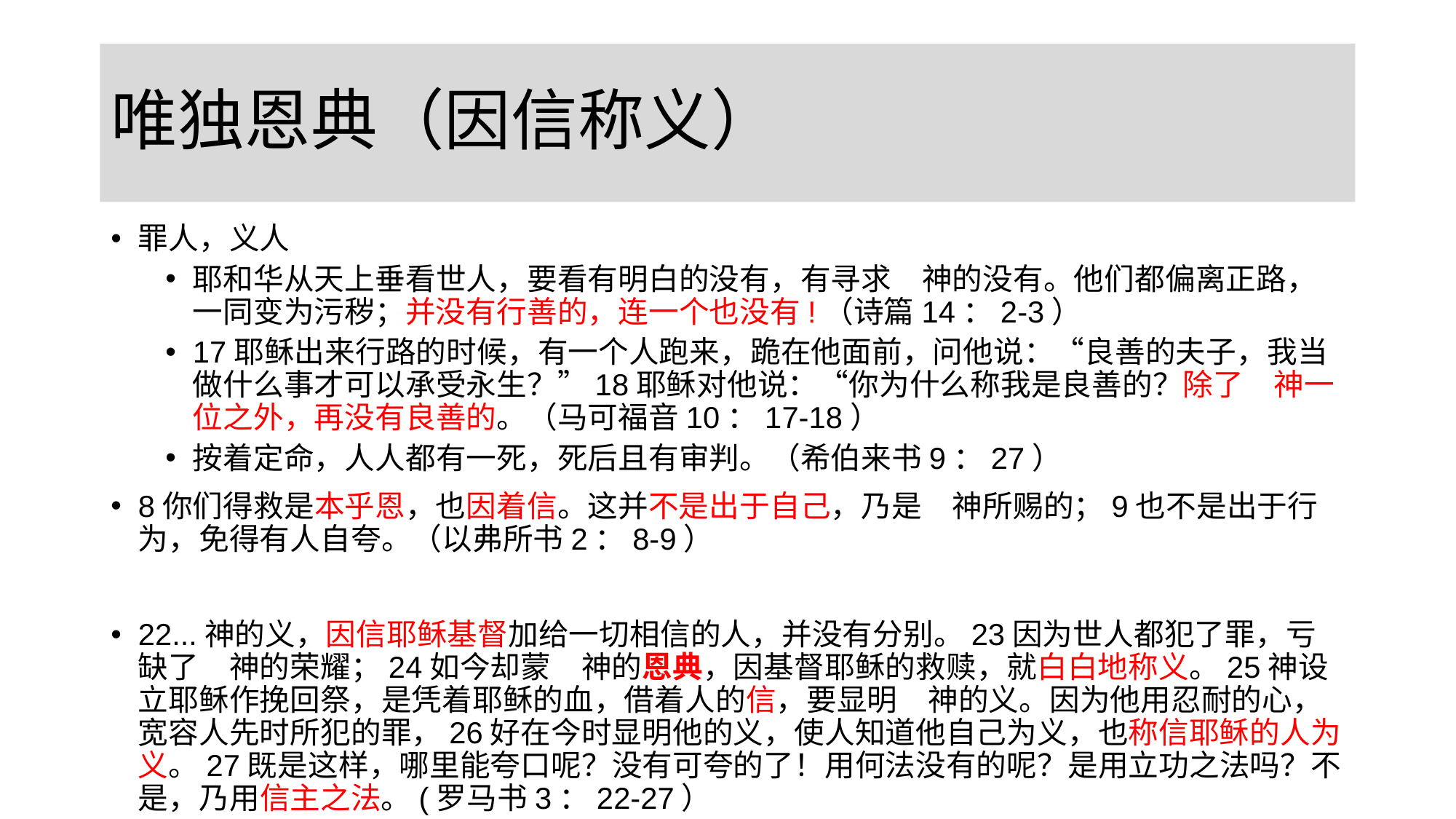

# 唯独恩典（因信称义）
罪人，义人
耶和华从天上垂看世人，要看有明白的没有，有寻求　神的没有。他们都偏离正路，一同变为污秽；并没有行善的，连一个也没有!（诗篇14：2-3）
17耶稣出来行路的时候，有一个人跑来，跪在他面前，问他说：“良善的夫子，我当做什么事才可以承受永生？”18耶稣对他说：“你为什么称我是良善的？除了　神一位之外，再没有良善的。（马可福音10：17-18）
按着定命，人人都有一死，死后且有审判。（希伯来书9：27）
8你们得救是本乎恩，也因着信。这并不是出于自己，乃是　神所赐的；9也不是出于行为，免得有人自夸。（以弗所书2：8-9）

22...神的义，因信耶稣基督加给一切相信的人，并没有分别。23因为世人都犯了罪，亏缺了　神的荣耀；24如今却蒙　神的恩典，因基督耶稣的救赎，就白白地称义。25神设立耶稣作挽回祭，是凭着耶稣的血，借着人的信，要显明　神的义。因为他用忍耐的心，宽容人先时所犯的罪，26好在今时显明他的义，使人知道他自己为义，也称信耶稣的人为义。27既是这样，哪里能夸口呢？没有可夸的了！用何法没有的呢？是用立功之法吗？不是，乃用信主之法。(罗马书3：22-27）